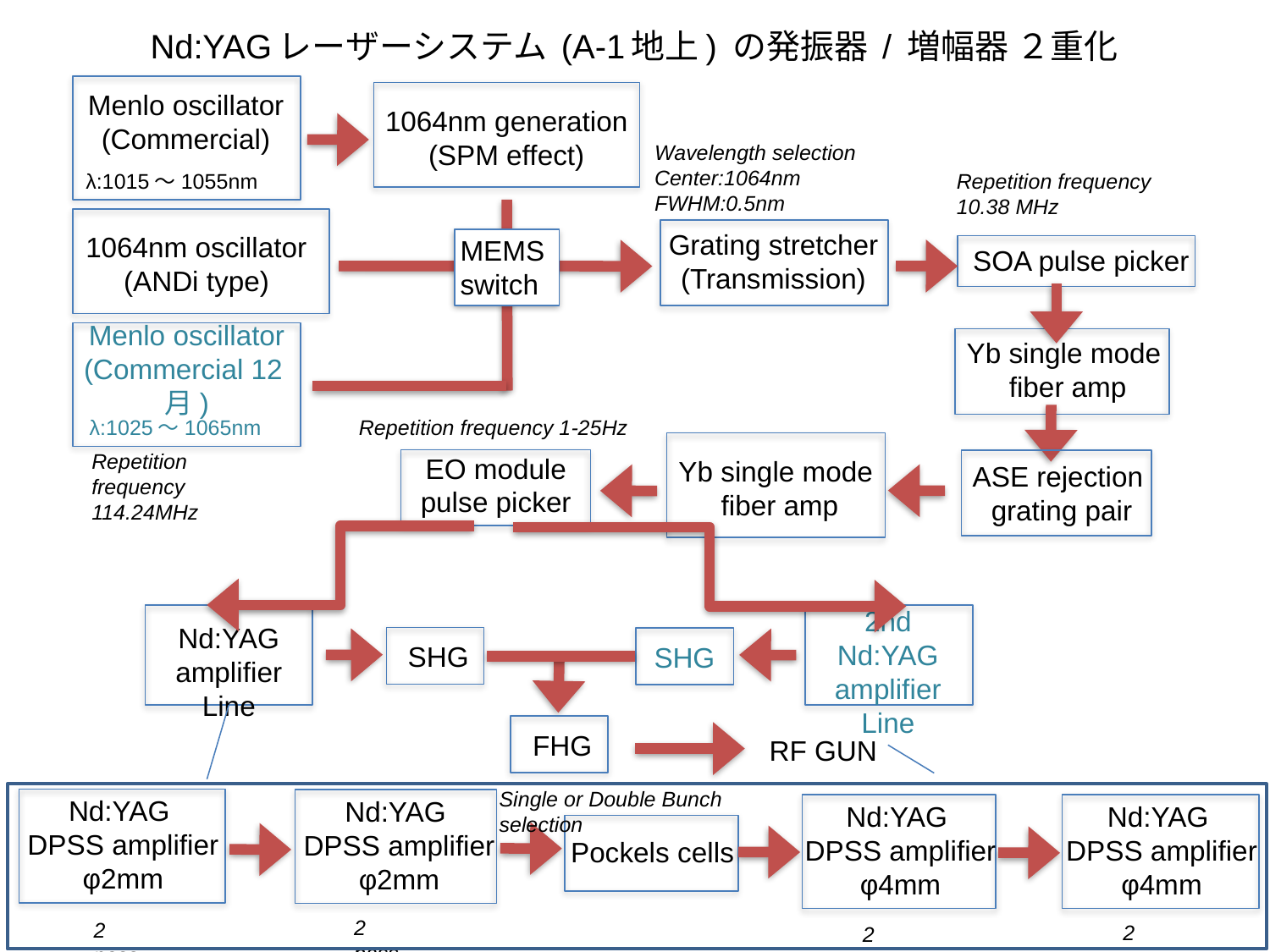

Nd:YAGレーザーシステム (A-1地上) の発振器 / 増幅器 ２重化

Menlo oscillator
(Commercial)

1064nm generation
(SPM effect)
Wavelength selection
Center:1064nm
FWHM:0.5nm
λ:1015〜1055nm
Repetition frequency
10.38 MHz

Grating stretcher
(Transmission)

1064nm oscillator
(ANDi type)
MEMS
switch

SOA pulse picker

Menlo oscillator
(Commercial 12月)
Yb single mode
 fiber amp

Repetition frequency 1-25Hz
λ:1025〜1065nm

Repetition frequency
114.24MHz
EO module
pulse picker
Yb single mode
 fiber amp

ASE rejection
 grating pair
2nd
Nd:YAG amplifier Line

Nd:YAG amplifier Line

SHG
SHG

FHG
RF GUN
Single or Double Bunch selection

Nd:YAG
DPSS amplifier
φ2mm
Nd:YAG
DPSS amplifier
φ2mm

Nd:YAG
DPSS amplifier
φ4mm
Nd:YAG
DPSS amplifier
φ4mm

Pockels cells
2 pass
2 pass
2 pass
2 pass